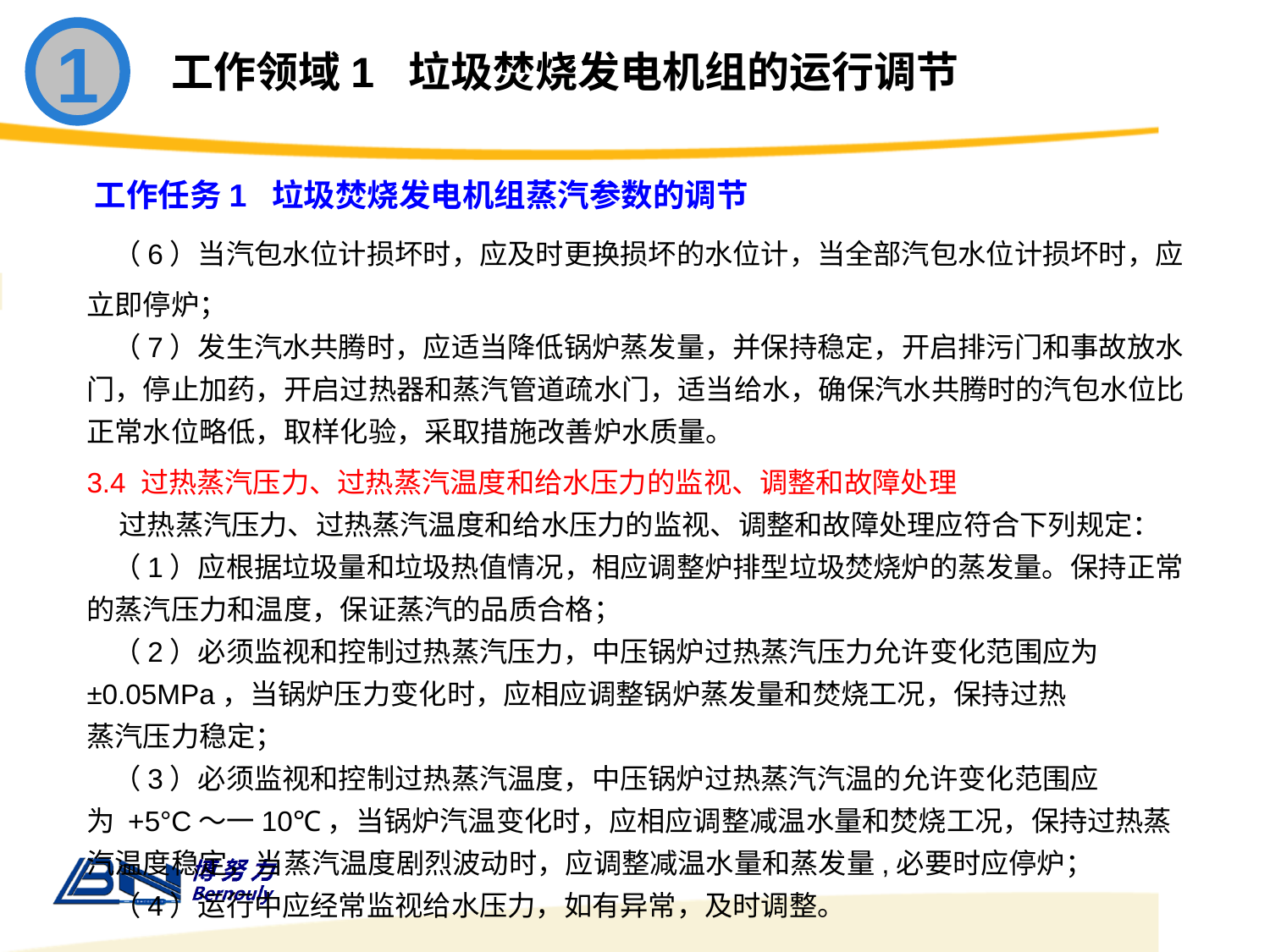

1
工作领域1  垃圾焚烧发电机组的运行调节
工作任务1  垃圾焚烧发电机组蒸汽参数的调节
   （6）当汽包水位计损坏时，应及时更换损坏的水位计，当全部汽包水位计损坏时，应立即停炉；
   （7）发生汽水共腾时，应适当降低锅炉蒸发量，并保持稳定，开启排污门和事故放水门，停止加药，开启过热器和蒸汽管道疏水门，适当给水，确保汽水共腾时的汽包水位比正常水位略低，取样化验，采取措施改善炉水质量。
3.4 过热蒸汽压力、过热蒸汽温度和给水压力的监视、调整和故障处理
    过热蒸汽压力、过热蒸汽温度和给水压力的监视、调整和故障处理应符合下列规定：
   （1）应根据垃圾量和垃圾热值情况，相应调整炉排型垃圾焚烧炉的蒸发量。保持正常的蒸汽压力和温度，保证蒸汽的品质合格；
   （2）必须监视和控制过热蒸汽压力，中压锅炉过热蒸汽压力允许变化范围应为
±0.05MPa，当锅炉压力变化时，应相应调整锅炉蒸发量和焚烧工况，保持过热
蒸汽压力稳定；
   （3）必须监视和控制过热蒸汽温度，中压锅炉过热蒸汽汽温的允许变化范围应
为 +5°C～一10℃，当锅炉汽温变化时，应相应调整减温水量和焚烧工况，保持过热蒸汽温度稳定，当蒸汽温度剧烈波动时，应调整减温水量和蒸发量,必要时应停炉；
   （4）运行中应经常监视给水压力，如有异常，及时调整。